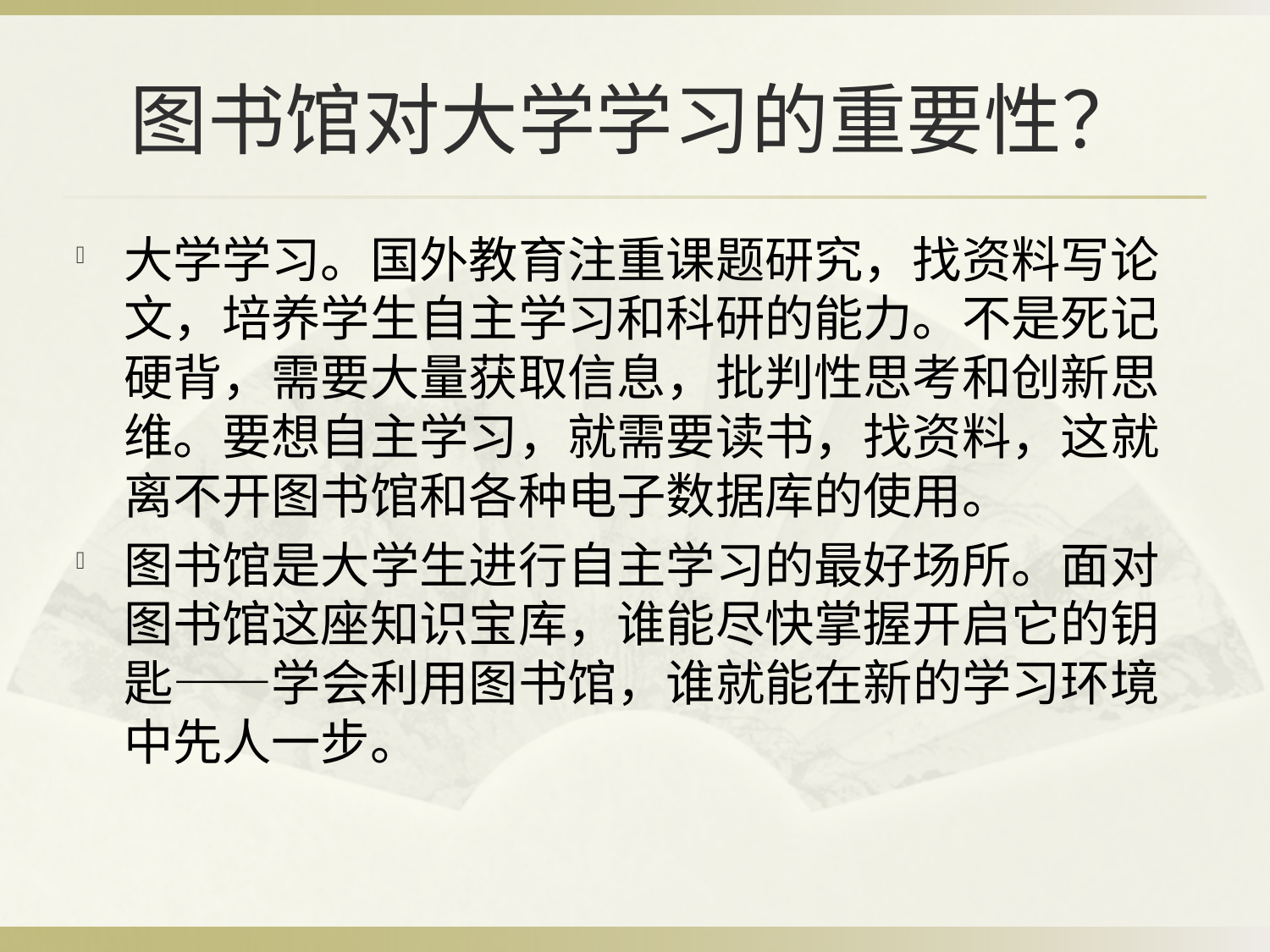

# 图书馆对大学学习的重要性？
大学学习。国外教育注重课题研究，找资料写论文，培养学生自主学习和科研的能力。不是死记硬背，需要大量获取信息，批判性思考和创新思维。要想自主学习，就需要读书，找资料，这就离不开图书馆和各种电子数据库的使用。
图书馆是大学生进行自主学习的最好场所。面对图书馆这座知识宝库，谁能尽快掌握开启它的钥匙——学会利用图书馆，谁就能在新的学习环境中先人一步。